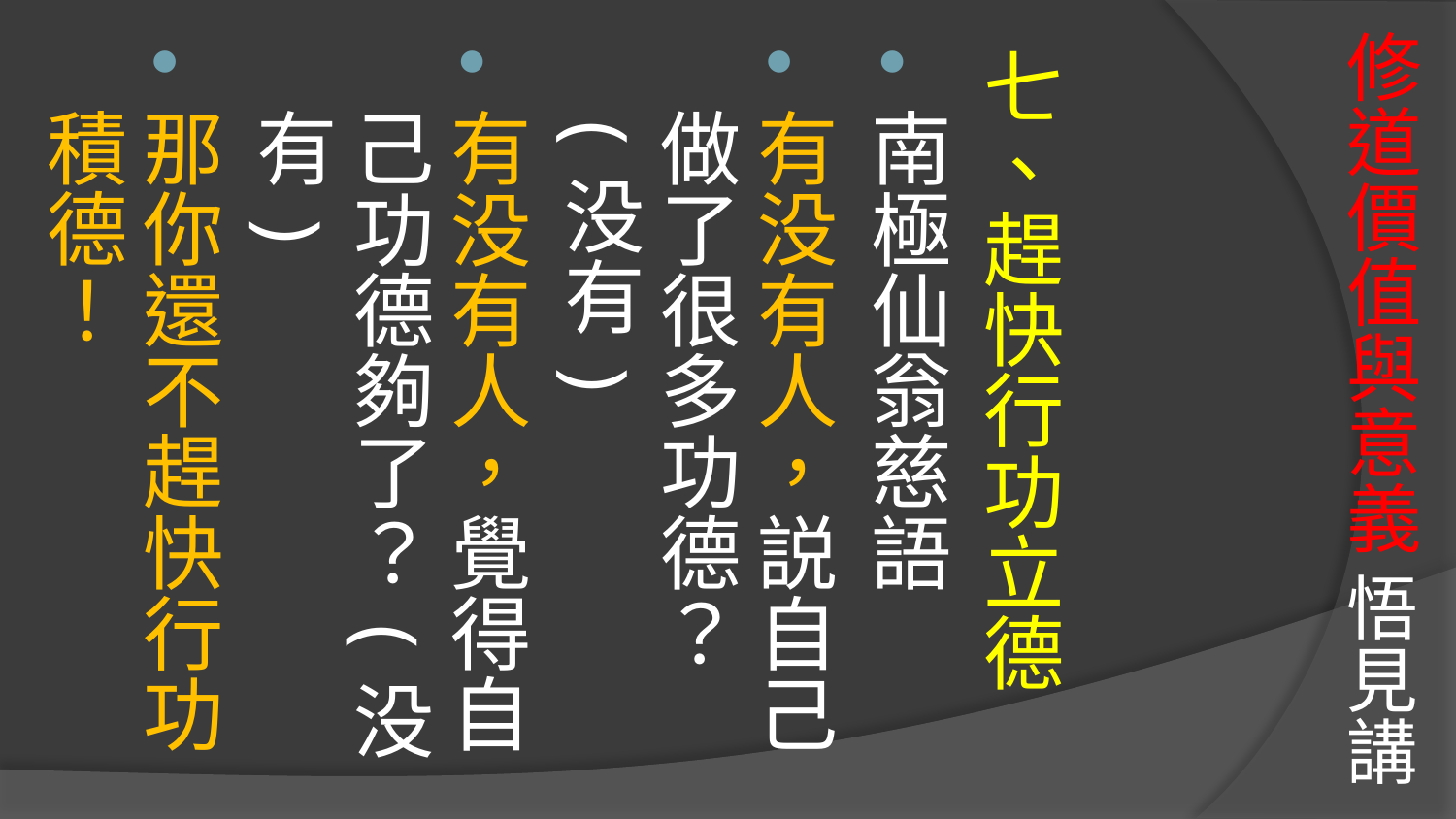

# 修道價值與意義 悟見講
七、趕快行功立德
南極仙翁慈語
有没有人，説自己做了很多功德？(没有)
有没有人，覺得自己功德夠了？(没有)
那你還不趕快行功積德！